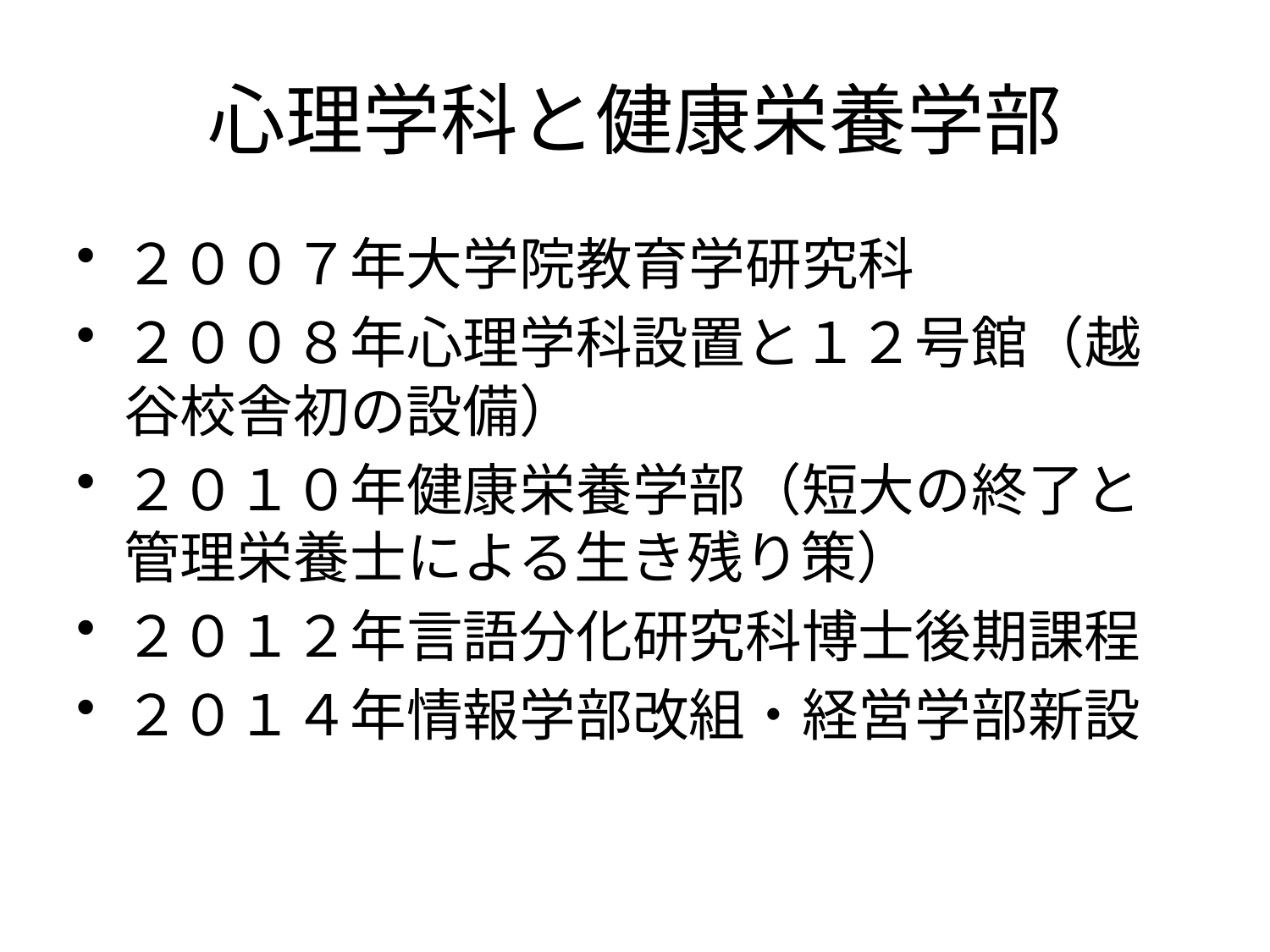

# 心理学科と健康栄養学部
２００７年大学院教育学研究科
２００８年心理学科設置と１２号館（越谷校舎初の設備）
２０１０年健康栄養学部（短大の終了と管理栄養士による生き残り策）
２０１２年言語分化研究科博士後期課程
２０１４年情報学部改組・経営学部新設